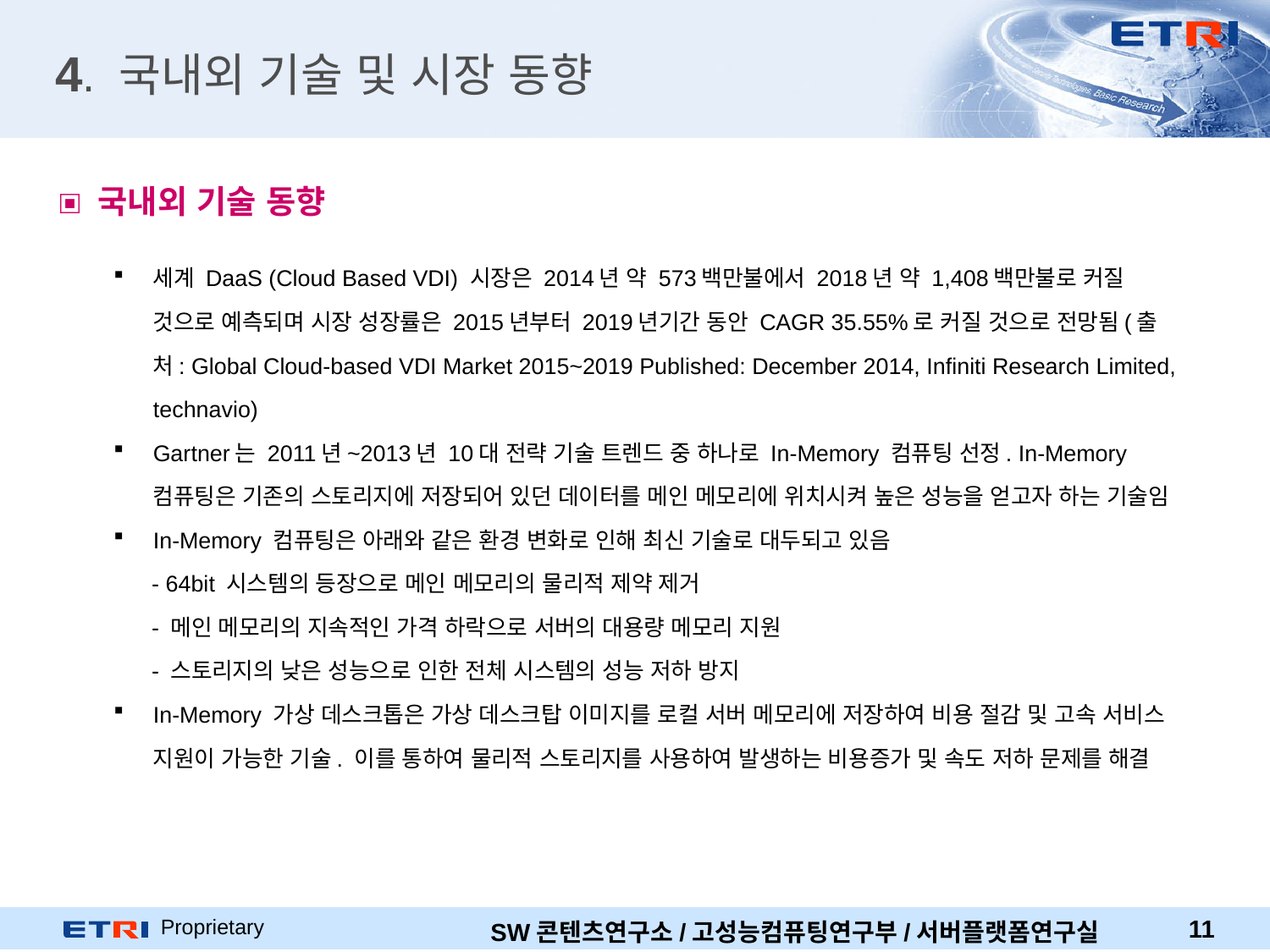

# 4. 국내외 기술 및 시장 동향
국내외 기술 동향

세계 DaaS (Cloud Based VDI) 시장은 2014년 약 573백만불에서 2018년 약 1,408백만불로 커질 것으로 예측되며 시장 성장률은 2015년부터 2019년기간 동안 CAGR 35.55%로 커질 것으로 전망됨(출처: Global Cloud-based VDI Market 2015~2019 Published: December 2014, Infiniti Research Limited, technavio)
Gartner는 2011년~2013년 10대 전략 기술 트렌드 중 하나로 In-Memory 컴퓨팅 선정. In-Memory 컴퓨팅은 기존의 스토리지에 저장되어 있던 데이터를 메인 메모리에 위치시켜 높은 성능을 얻고자 하는 기술임
In-Memory 컴퓨팅은 아래와 같은 환경 변화로 인해 최신 기술로 대두되고 있음
      - 64bit 시스템의 등장으로 메인 메모리의 물리적 제약 제거
      - 메인 메모리의 지속적인 가격 하락으로 서버의 대용량 메모리 지원
      - 스토리지의 낮은 성능으로 인한 전체 시스템의 성능 저하 방지
In-Memory 가상 데스크톱은 가상 데스크탑 이미지를 로컬 서버 메모리에 저장하여 비용 절감 및 고속 서비스 지원이 가능한 기술. 이를 통하여 물리적 스토리지를 사용하여 발생하는 비용증가 및 속도 저하 문제를 해결
11